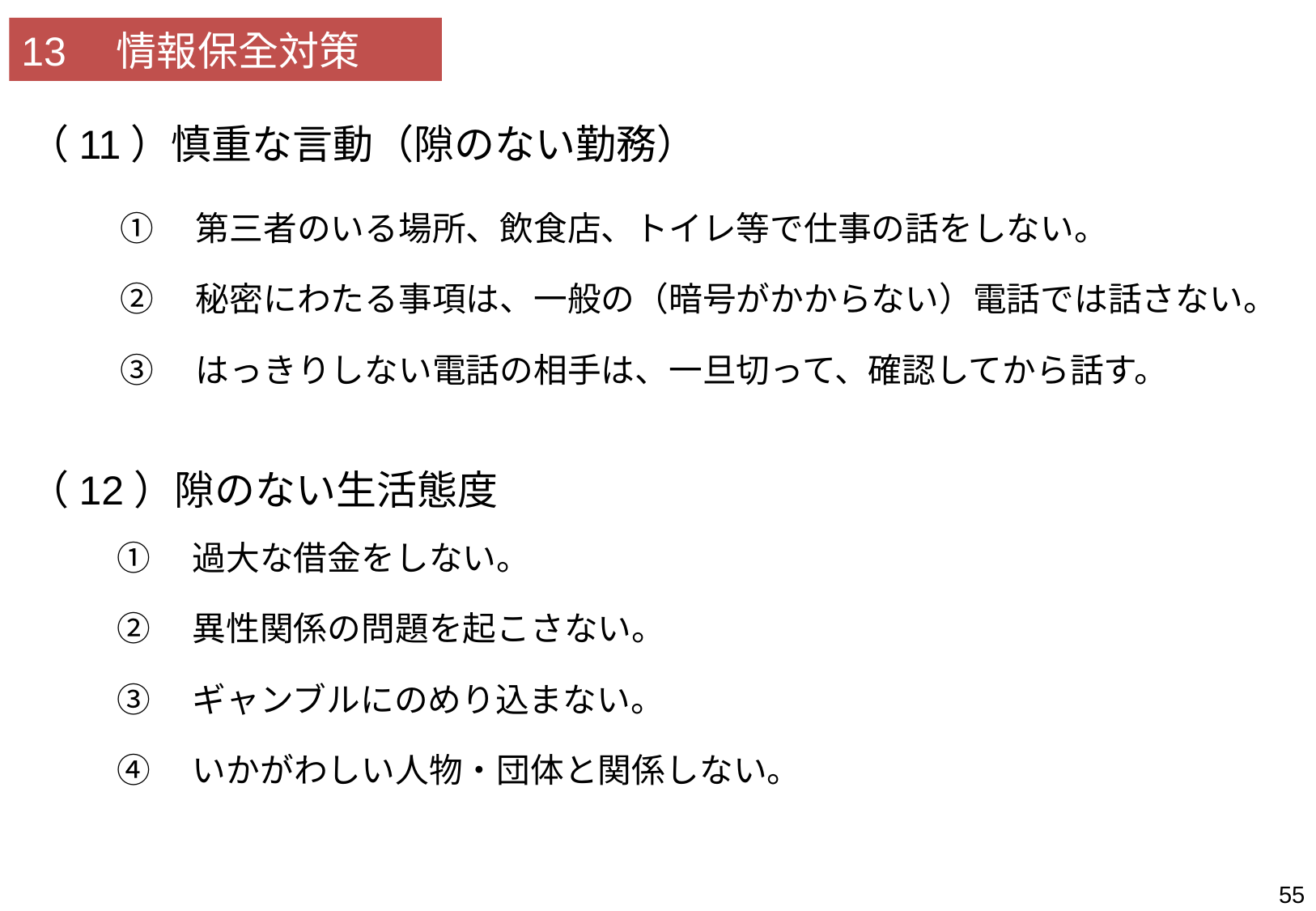

13　情報保全対策
| 34 | カウンターインテリジェンス及び諸外国の事例を紹介した上で、隙のない勤務と私生活において慎重な行動をとることの重要性について記載されているか。 |
| --- | --- |
（11）慎重な言動（隙のない勤務）
①　第三者のいる場所、飲食店、トイレ等で仕事の話をしない。
②　秘密にわたる事項は、一般の（暗号がかからない）電話では話さない。
③　はっきりしない電話の相手は、一旦切って、確認してから話す。
（12）隙のない生活態度
①　過大な借金をしない。
②　異性関係の問題を起こさない。
③　ギャンブルにのめり込まない。
④　いかがわしい人物・団体と関係しない。

55